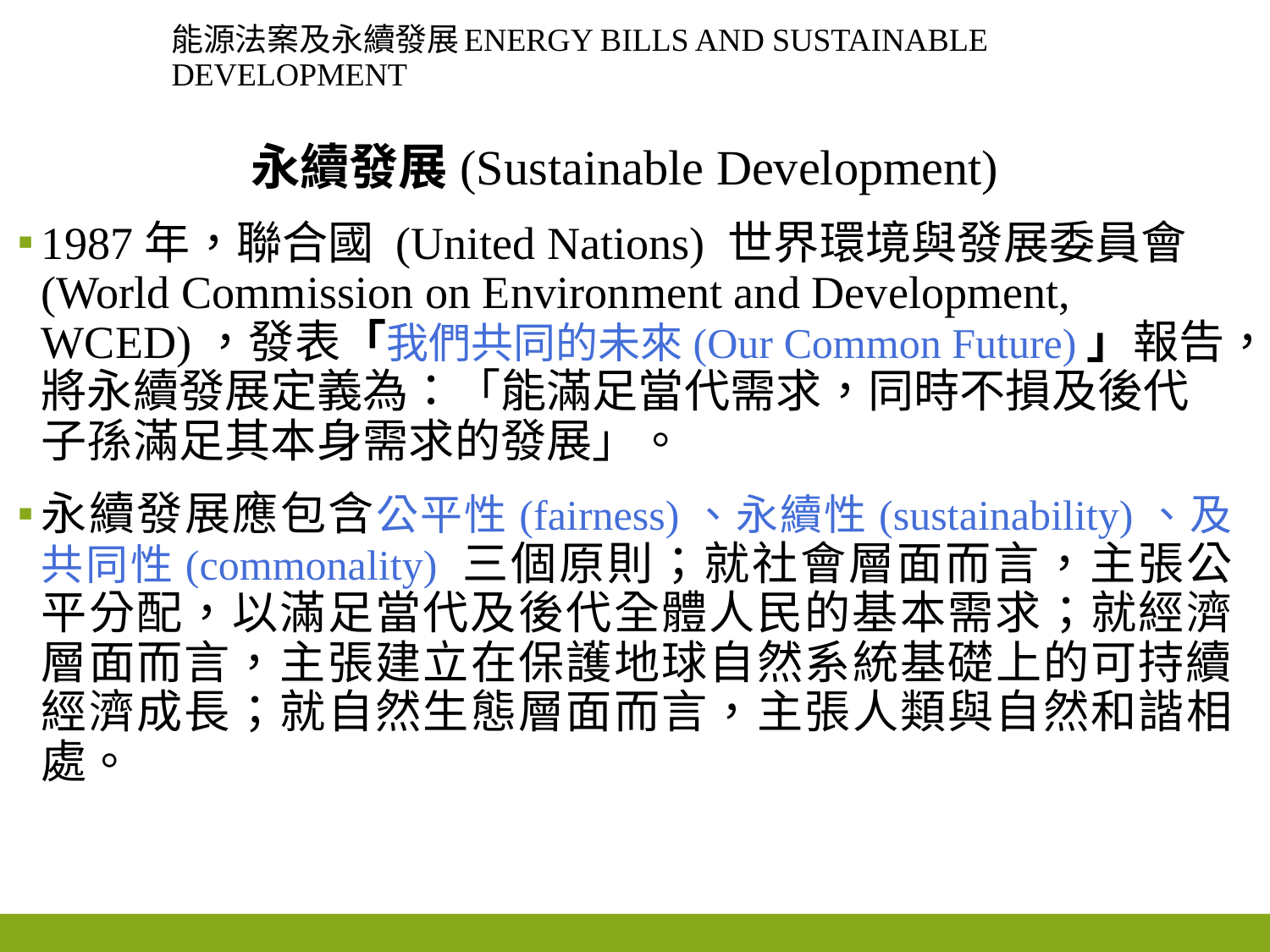

# 能源法案及永續發展Energy bills and sustainable development
永續發展(Sustainable Development)
1987年，聯合國 (United Nations) 世界環境與發展委員會(World Commission on Environment and Development, WCED)，發表「我們共同的未來(Our Common Future)」報告，將永續發展定義為：「能滿足當代需求，同時不損及後代子孫滿足其本身需求的發展」。
永續發展應包含公平性(fairness)、永續性(sustainability)、及共同性(commonality) 三個原則；就社會層面而言，主張公平分配，以滿足當代及後代全體人民的基本需求；就經濟層面而言，主張建立在保護地球自然系統基礎上的可持續經濟成長；就自然生態層面而言，主張人類與自然和諧相處。